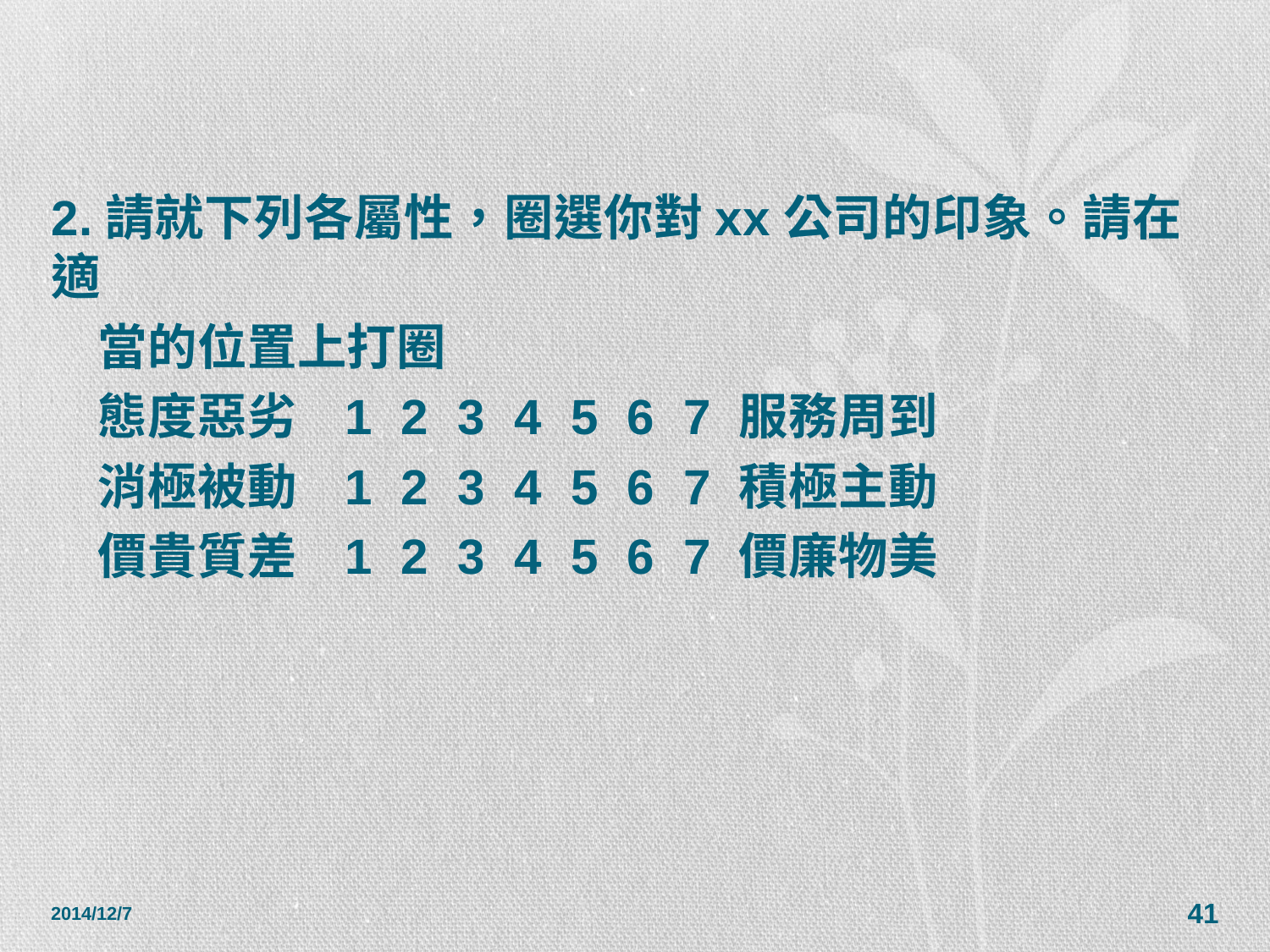

#
2.請就下列各屬性，圈選你對xx公司的印象。請在適
   當的位置上打圈
   態度惡劣   1  2  3  4  5  6  7 服務周到
   消極被動   1  2  3  4  5  6  7 積極主動
   價貴質差   1  2  3  4  5  6  7 價廉物美

2014/12/7
41